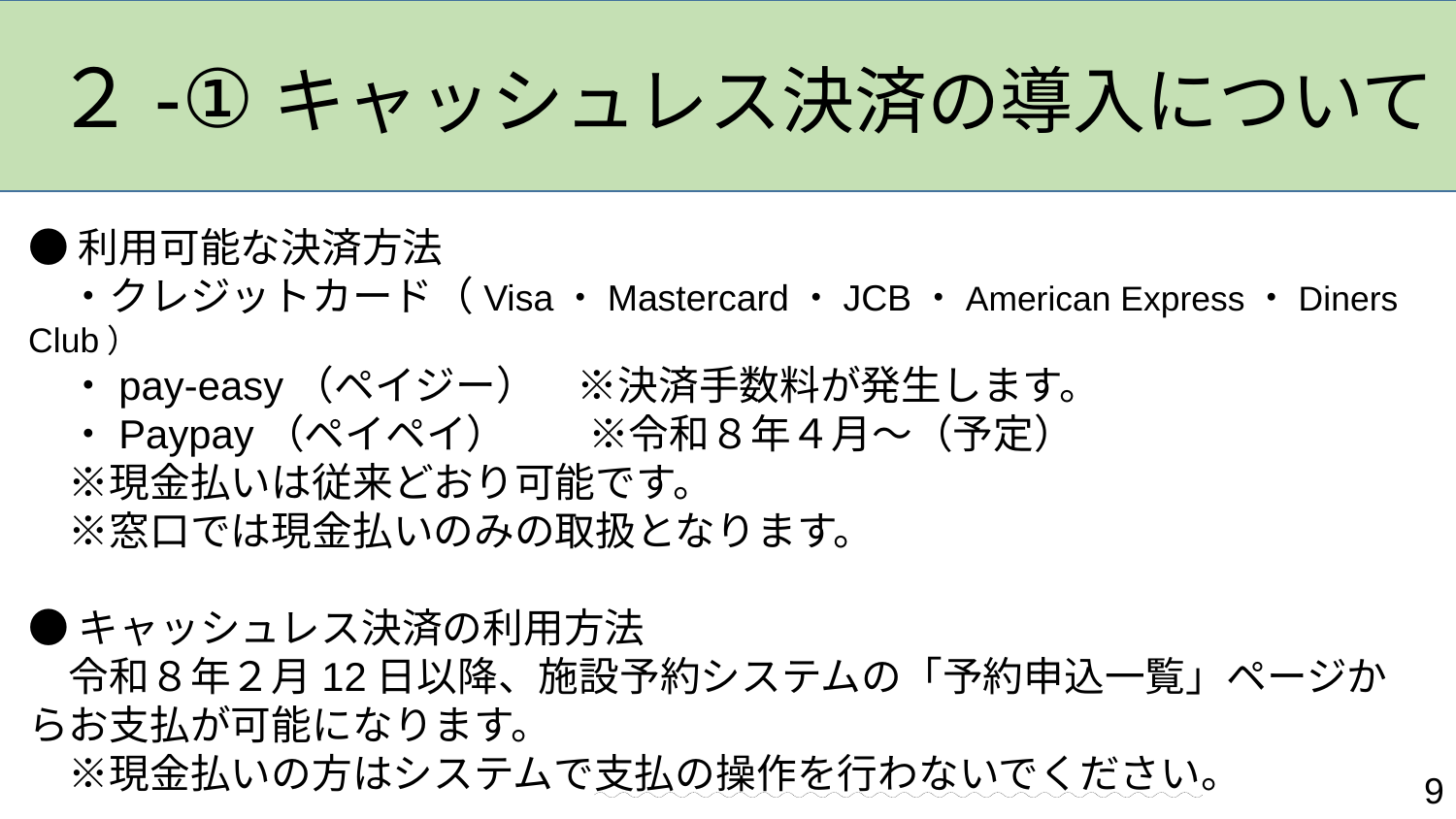

２-①キャッシュレス決済の導入について
●利用可能な決済方法
　・クレジットカード（Visa・Mastercard・JCB・American Express・Diners Club）
　・pay-easy（ペイジー）　※決済手数料が発生します。
　・Paypay（ペイペイ）　　※令和８年４月～（予定）
　※現金払いは従来どおり可能です。
　※窓口では現金払いのみの取扱となります。

●キャッシュレス決済の利用方法
　令和８年２月12日以降、施設予約システムの「予約申込一覧」ページからお支払が可能になります。
　※現金払いの方はシステムで支払の操作を行わないでください。
9